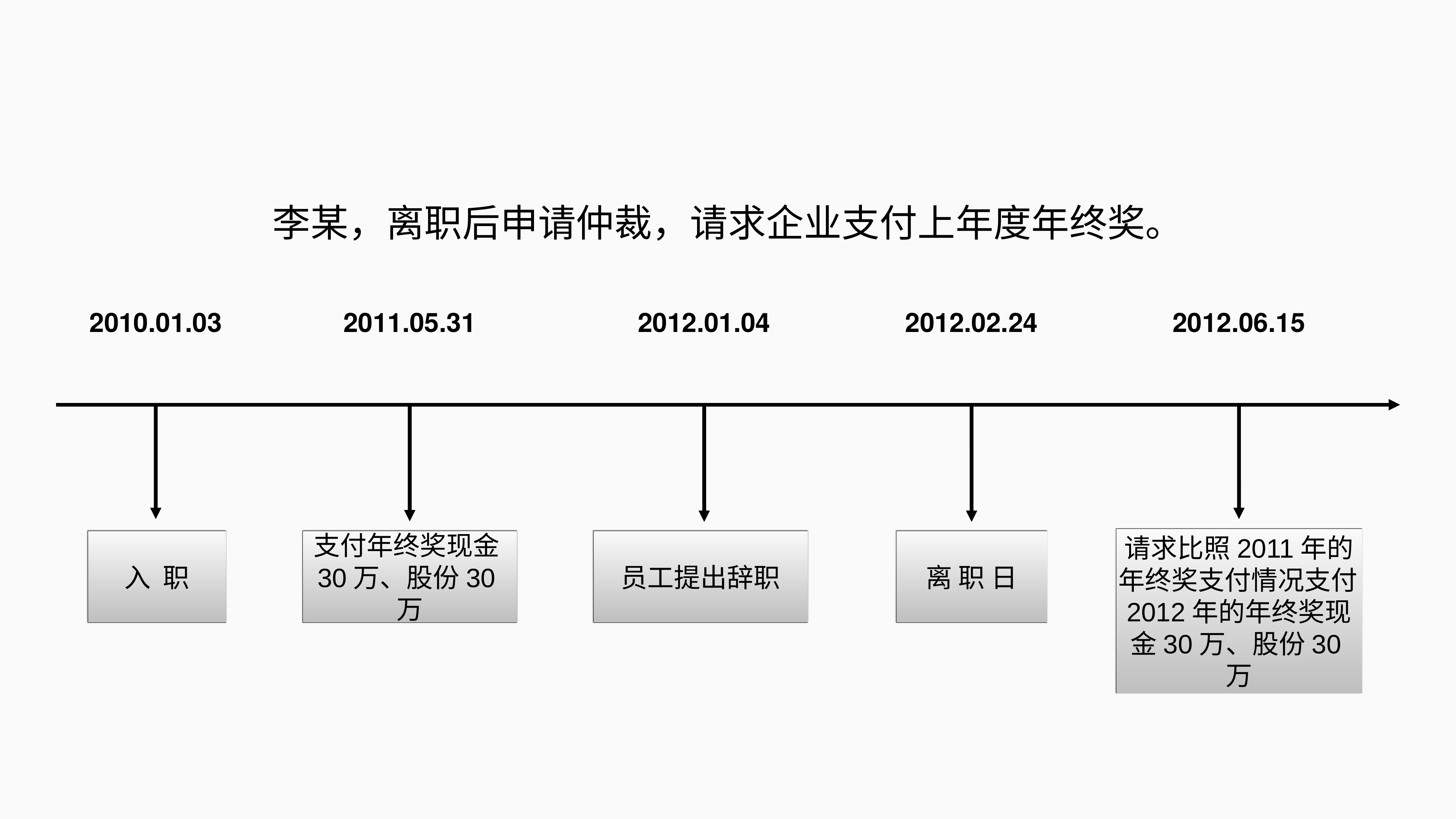

李某，离职后申请仲裁，请求企业支付上年度年终奖。
2010.01.03
2011.05.31
2012.01.04
2012.02.24
2012.06.15

请求比照2011年的年终奖支付情况支付2012年的年终奖现金30万、股份30万
入  职
支付年终奖现金30万、股份30万
员工提出辞职
离 职 日